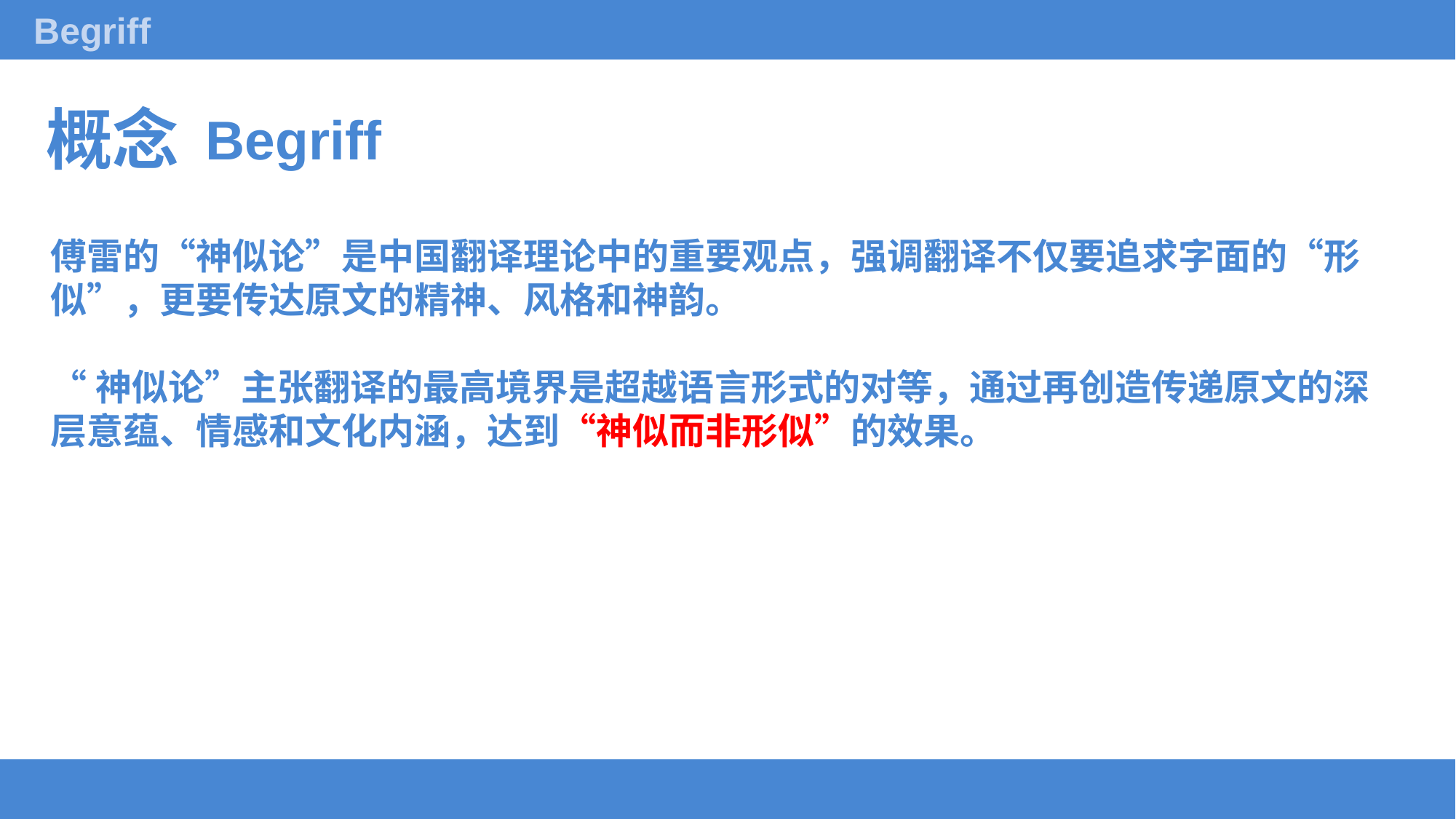

Begriff
概念
Begriff

傅雷的“神似论”是中国翻译理论中的重要观点，强调翻译不仅要追求字面的“形似”，更要传达原文的精神、风格和神韵。

“神似论”主张翻译的最高境界是超越语言形式的对等，通过再创造传递原文的深层意蕴、情感和文化内涵，达到“神似而非形似”的效果。